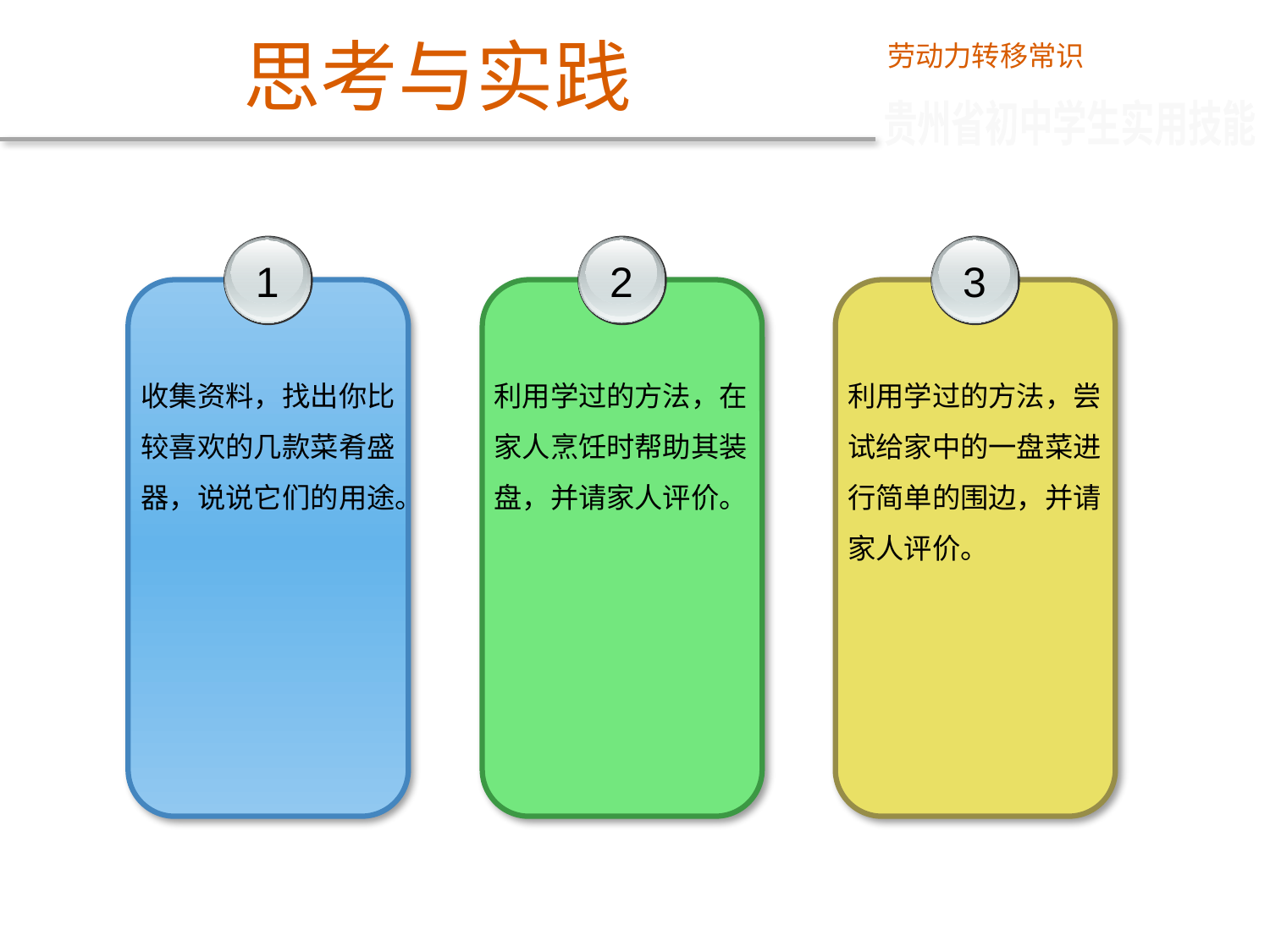

思考与实践
劳动力转移常识
贵州省初中学生实用技能

1

收集资料，找出你比较喜欢的几款菜肴盛器，说说它们的用途。

2

利用学过的方法，在家人烹饪时帮助其装盘，并请家人评价。

3

利用学过的方法，尝试给家中的一盘菜进行简单的围边，并请家人评价。